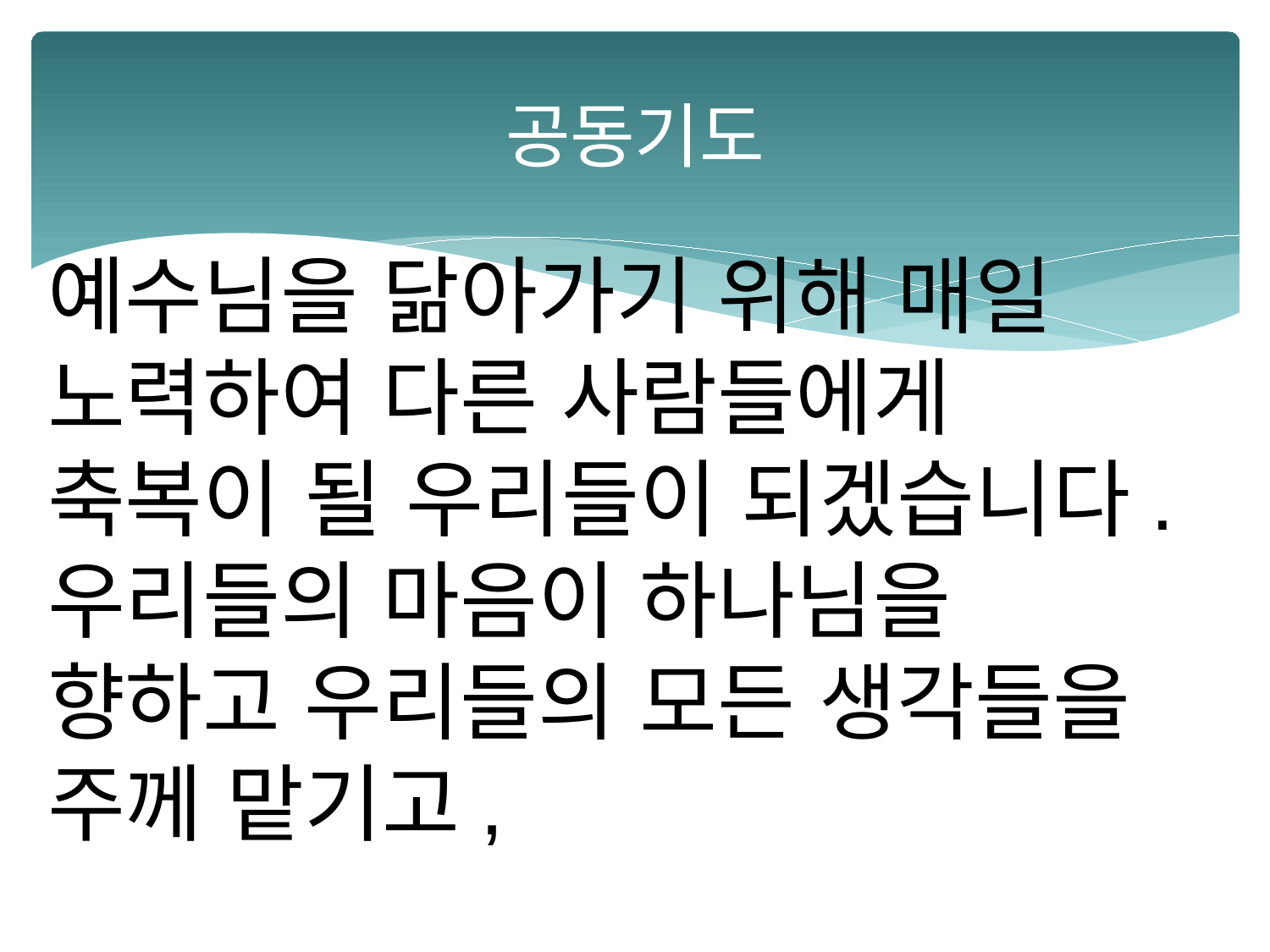

# 공동기도

예수님을 닮아가기 위해 매일
노력하여 다른 사람들에게
축복이 될 우리들이 되겠습니다.
우리들의 마음이 하나님을
향하고 우리들의 모든 생각들을
주께 맡기고,